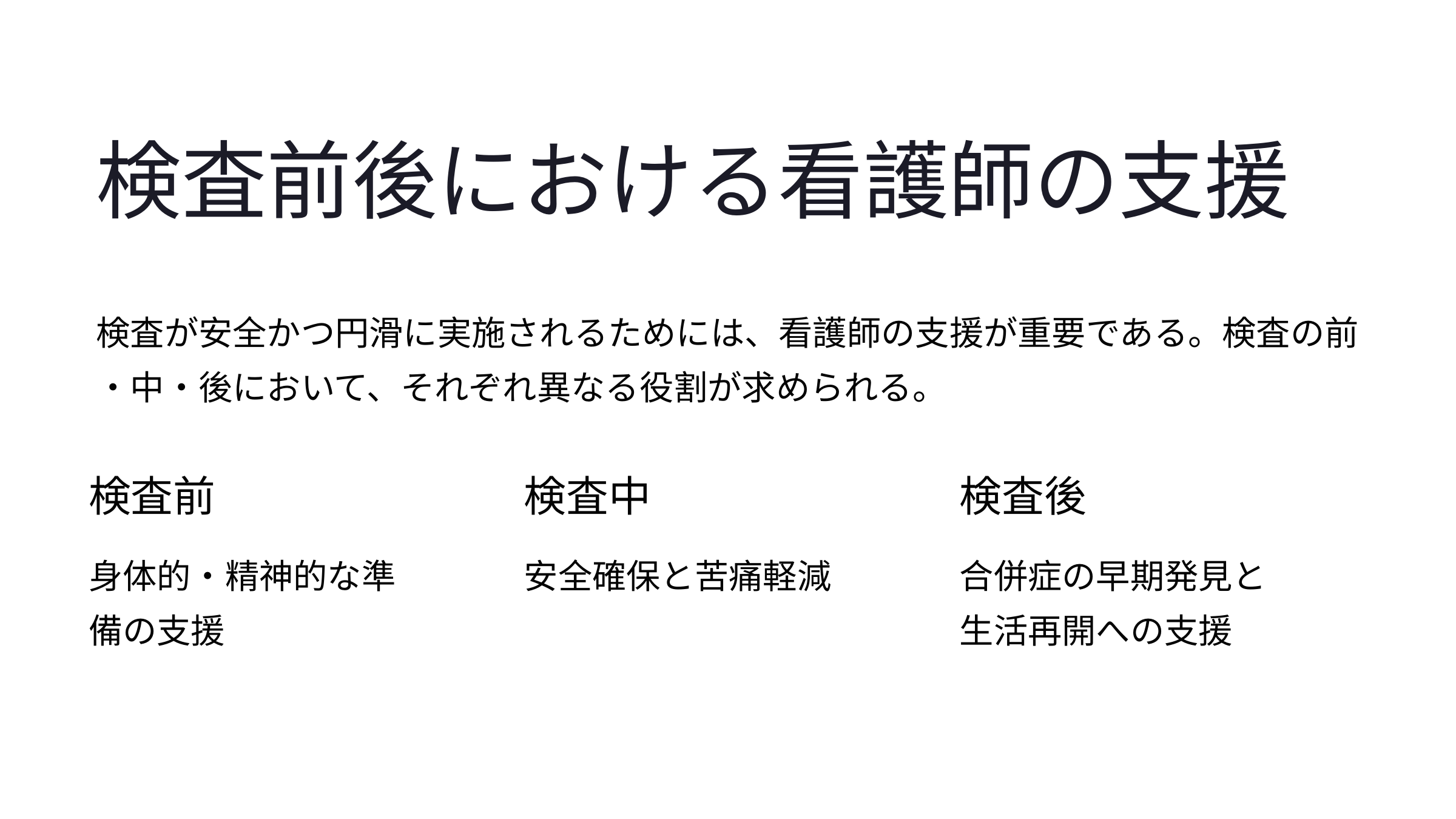

検査前後における看護師の支援
検査が安全かつ円滑に実施されるためには、看護師の支援が重要である。検査の前・中・後において、それぞれ異なる役割が求められる。
検査前
検査中
検査後
身体的・精神的な準備の支援
安全確保と苦痛軽減
合併症の早期発見と生活再開への支援